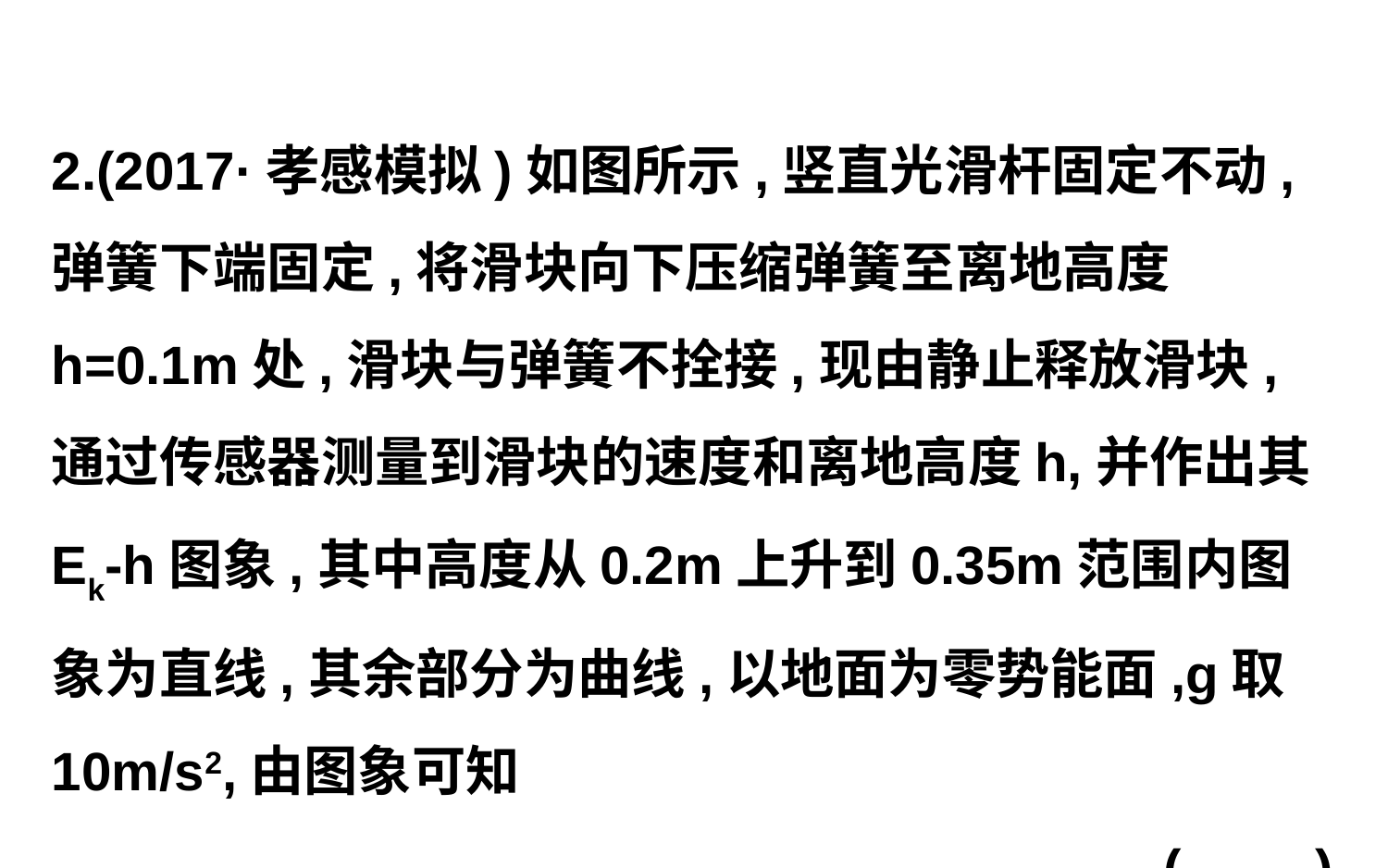

2.(2017·孝感模拟)如图所示,竖直光滑杆固定不动,弹簧下端固定,将滑块向下压缩弹簧至离地高度h=0.1m处,滑块与弹簧不拴接,现由静止释放滑块,通过传感器测量到滑块的速度和离地高度h,并作出其Ek-h图象,其中高度从0.2m上升到0.35m范围内图象为直线,其余部分为曲线,以地面为零势能面,g取10m/s2,由图象可知
(　　)